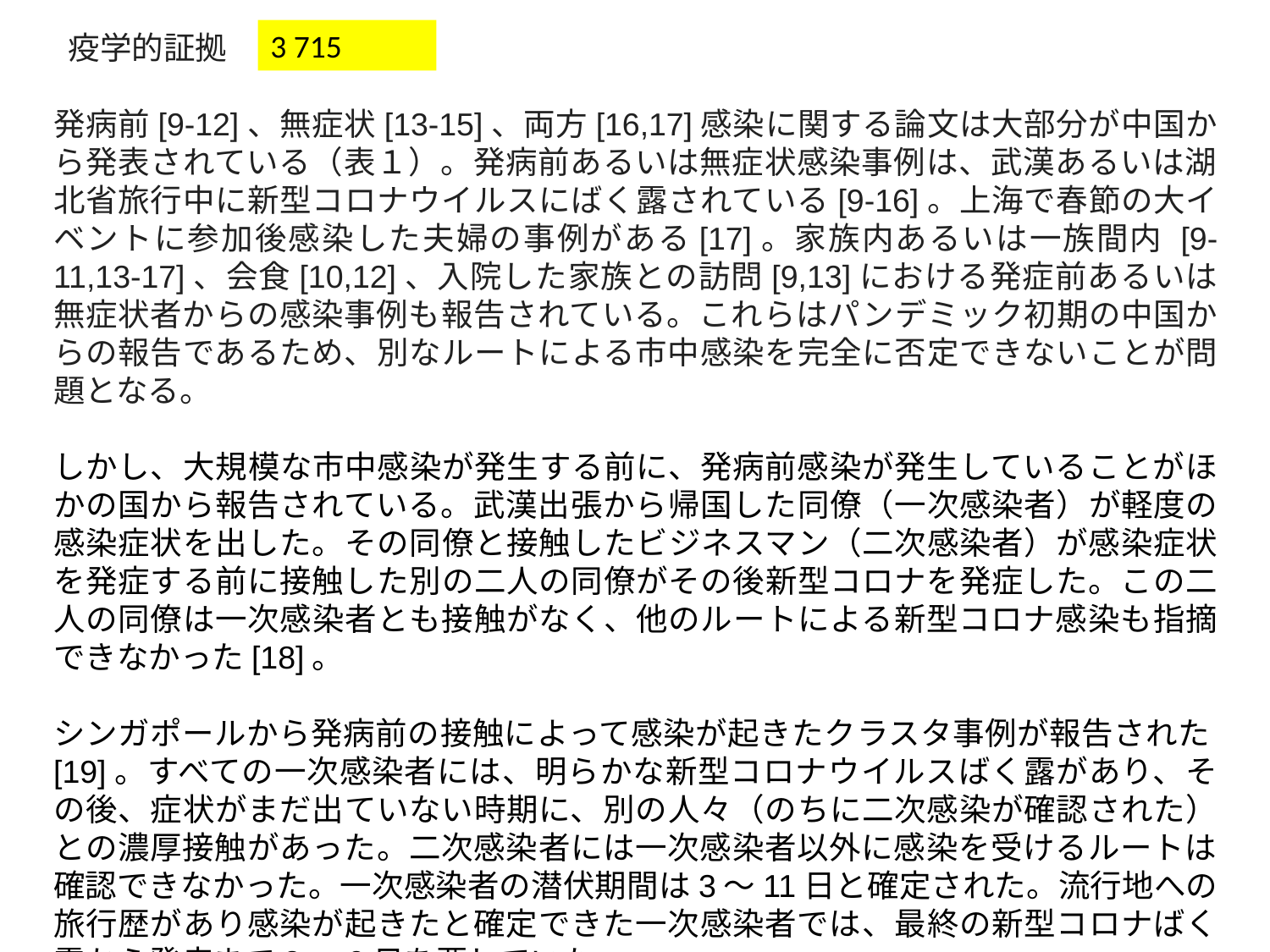

3 715
 疫学的証拠

発病前[9-12]、無症状[13-15]、両方[16,17]感染に関する論文は大部分が中国から発表されている（表１）。発病前あるいは無症状感染事例は、武漢あるいは湖北省旅行中に新型コロナウイルスにばく露されている[9‐16]。上海で春節の大イベントに参加後感染した夫婦の事例がある[17]。家族内あるいは一族間内 [9-11,13-17]、会食[10,12]、入院した家族との訪問[9,13]における発症前あるいは無症状者からの感染事例も報告されている。これらはパンデミック初期の中国からの報告であるため、別なルートによる市中感染を完全に否定できないことが問題となる。

しかし、大規模な市中感染が発生する前に、発病前感染が発生していることがほかの国から報告されている。武漢出張から帰国した同僚（一次感染者）が軽度の感染症状を出した。その同僚と接触したビジネスマン（二次感染者）が感染症状を発症する前に接触した別の二人の同僚がその後新型コロナを発症した。この二人の同僚は一次感染者とも接触がなく、他のルートによる新型コロナ感染も指摘できなかった[18]。

シンガポールから発病前の接触によって感染が起きたクラスタ事例が報告された[19]。すべての一次感染者には、明らかな新型コロナウイルスばく露があり、その後、症状がまだ出ていない時期に、別の人々（のちに二次感染が確認された）との濃厚接触があった。二次感染者には一次感染者以外に感染を受けるルートは確認できなかった。一次感染者の潜伏期間は3～11日と確定された。流行地への旅行歴があり感染が起きたと確定できた一次感染者では、最終の新型コロナばく露から発病まで2～9日を要していた。